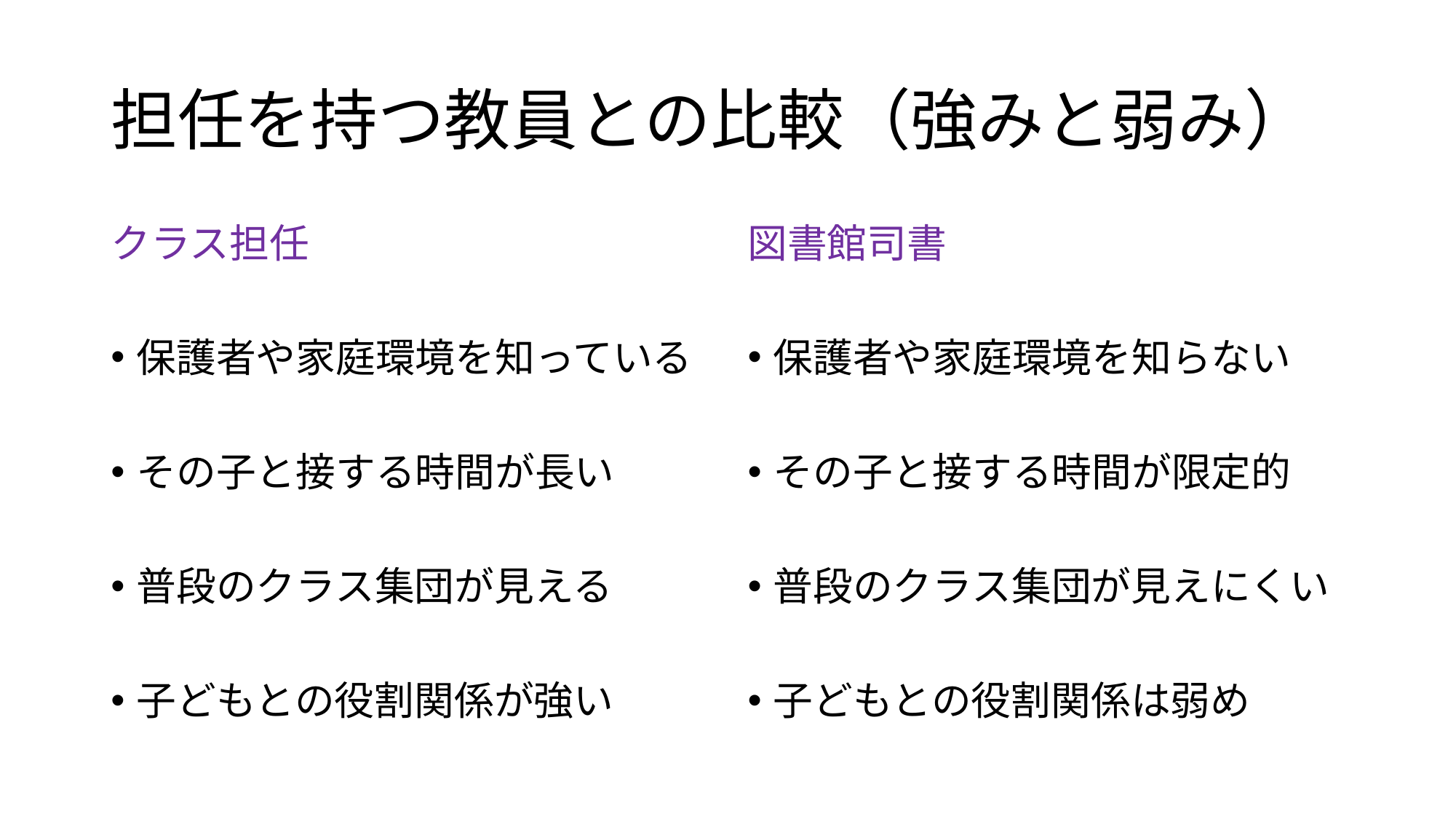

# 担任を持つ教員との比較（強みと弱み）
クラス担任

保護者や家庭環境を知っている

その子と接する時間が長い

普段のクラス集団が見える

子どもとの役割関係が強い
図書館司書

保護者や家庭環境を知らない

その子と接する時間が限定的

普段のクラス集団が見えにくい

子どもとの役割関係は弱め